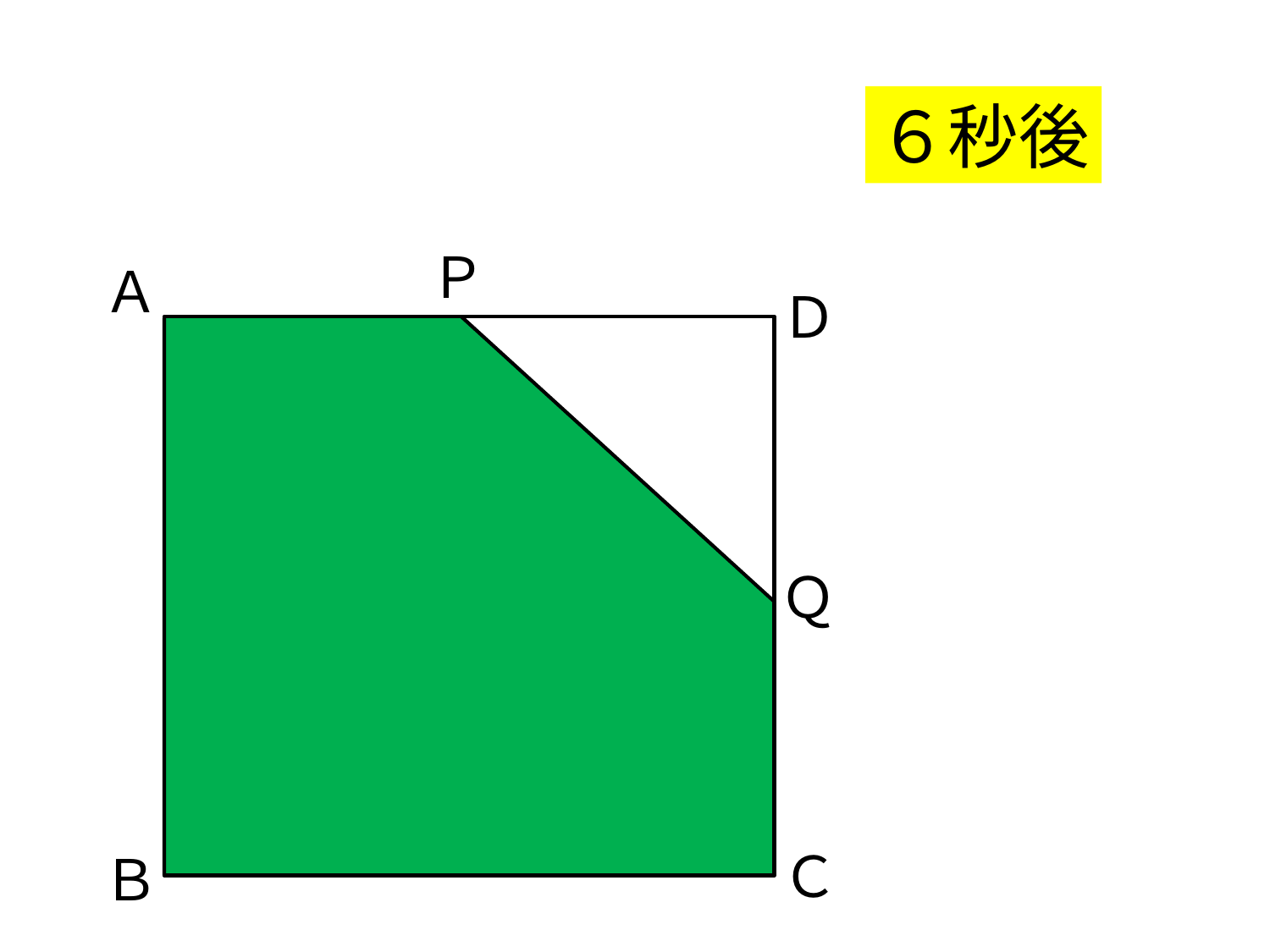

６秒後
Ｐ
Ａ
Ｄ

Ｑ
Ｃ
Ｂ